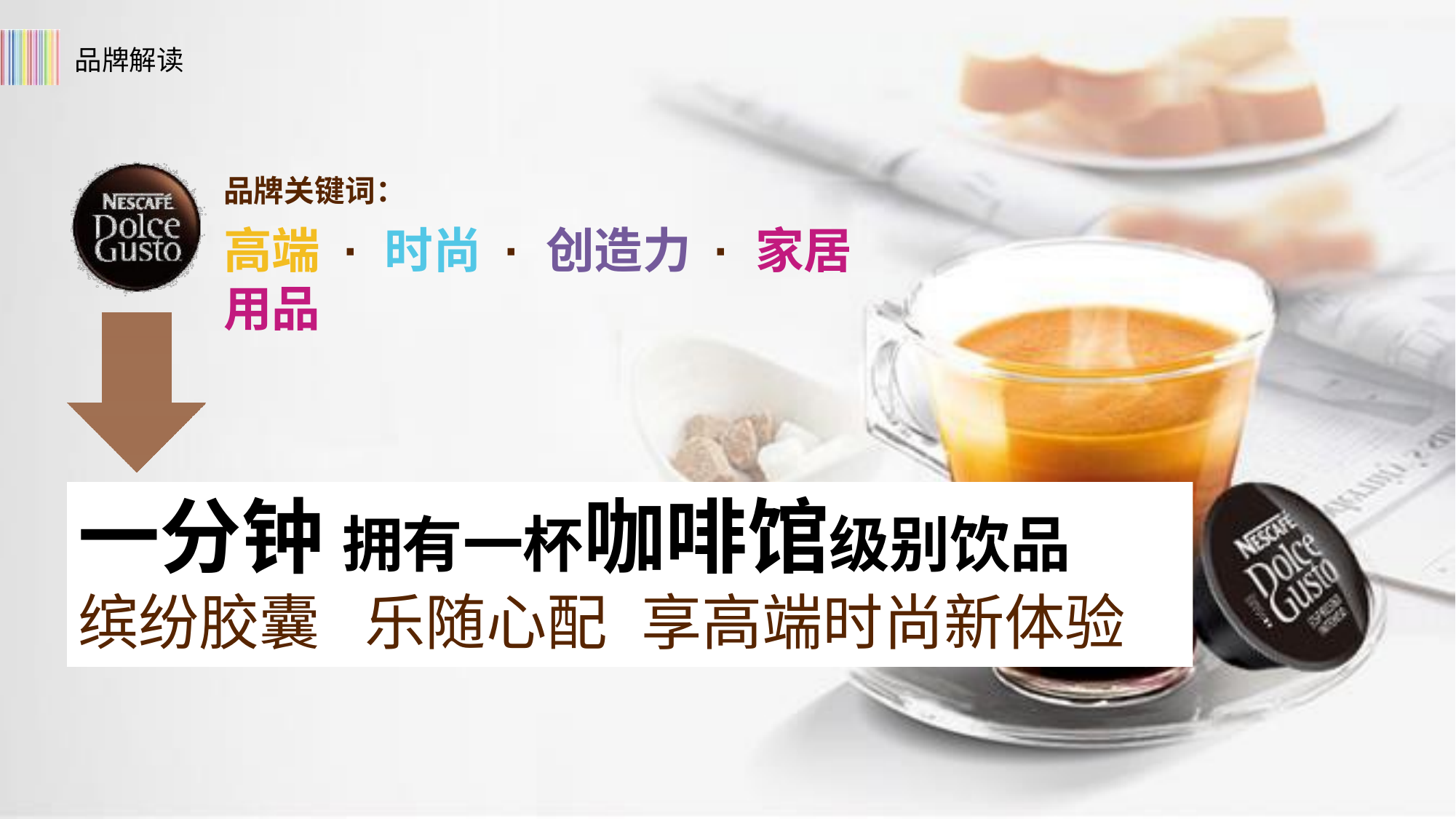

品牌解读

品牌关键词：
高端 · 时尚 · 创造力 · 家居用品

一分钟 拥有一杯咖啡馆级别饮品
缤纷胶囊	乐随心配	享高端时尚新体验